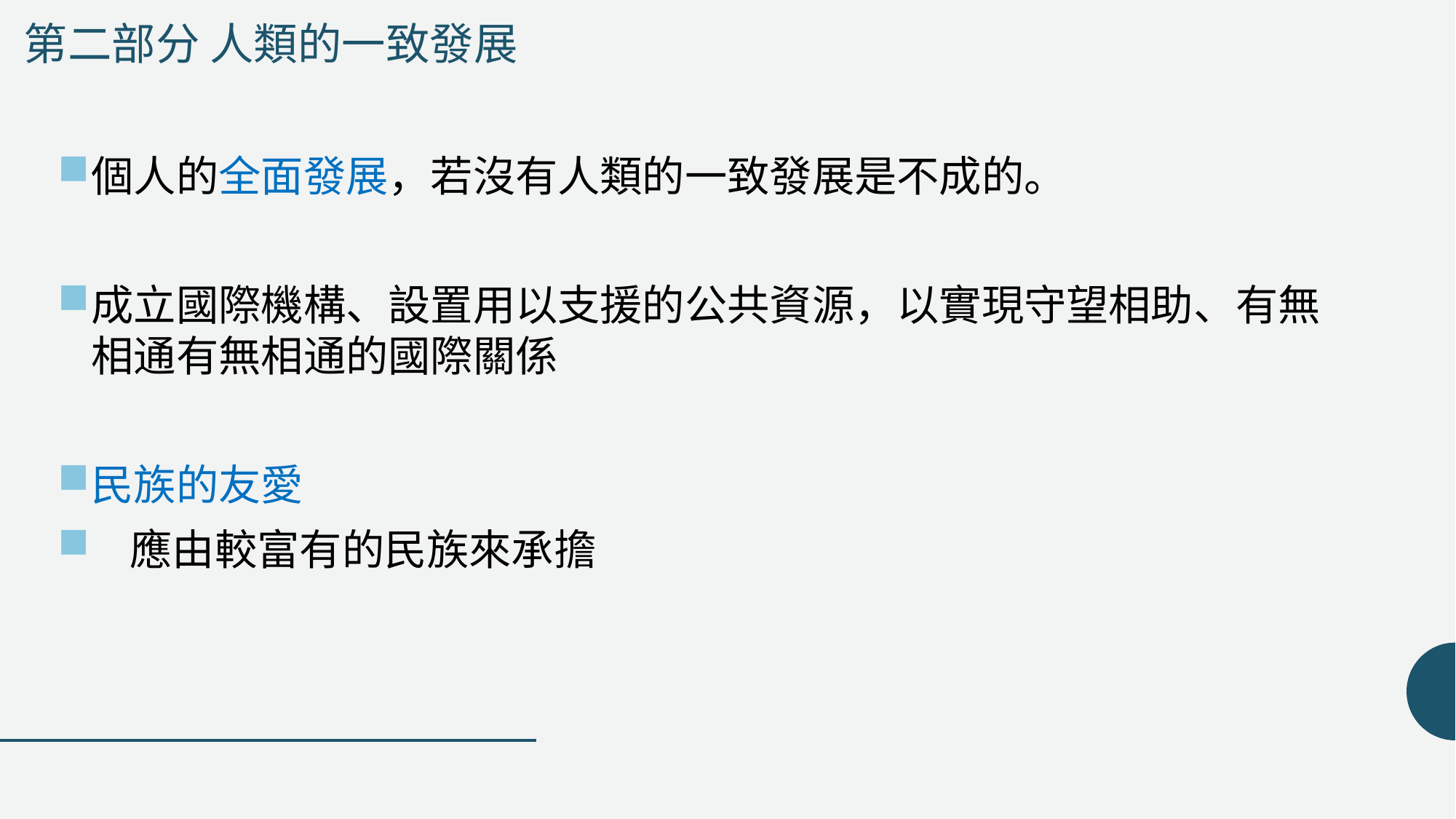

# 第二部分 人類的一致發展
個人的全面發展，若沒有人類的一致發展是不成的。

成立國際機構、設置用以支援的公共資源，以實現守望相助、有無相通有無相通的國際關係

民族的友愛
   應由較富有的民族來承擔